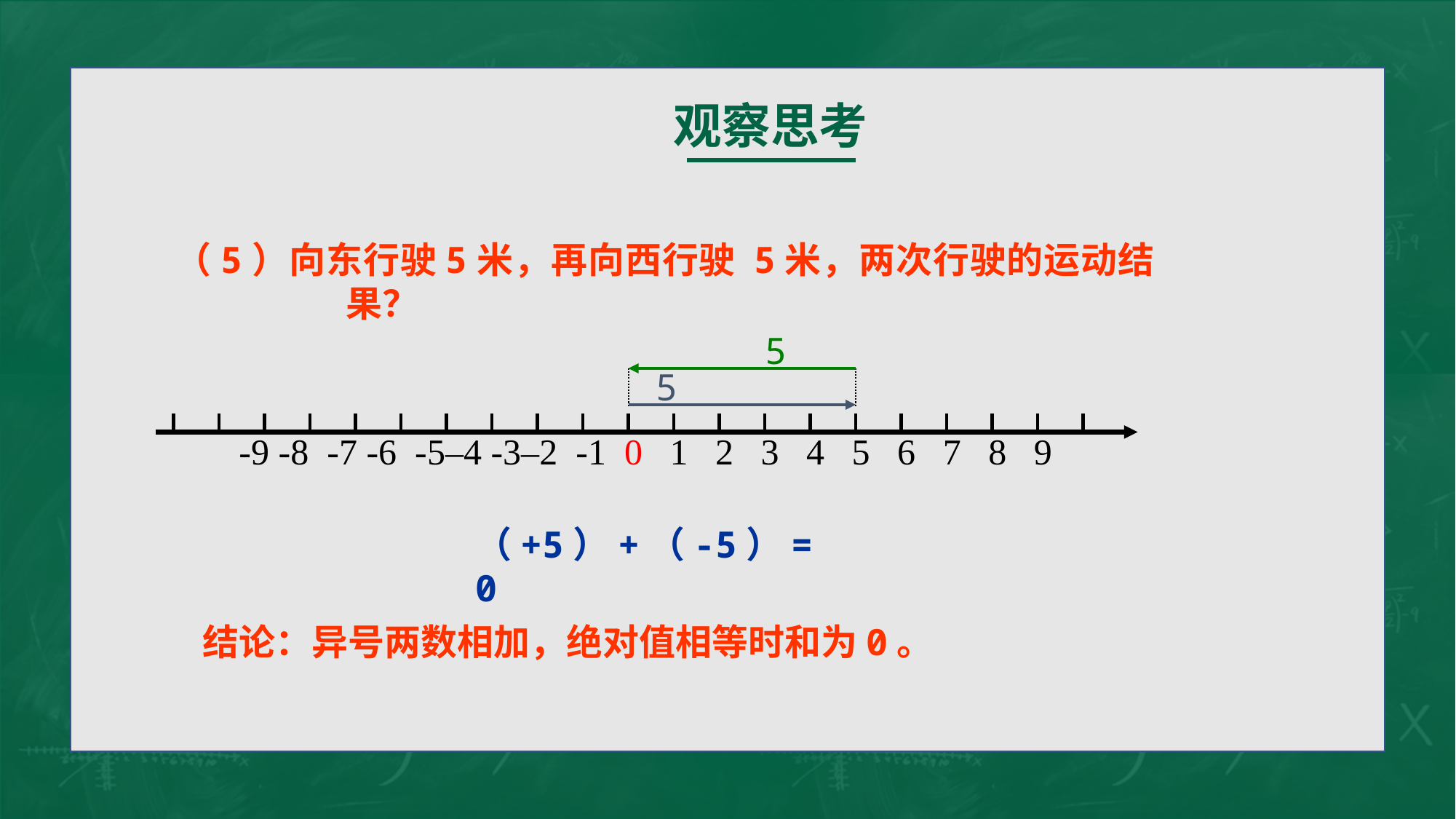

观察思考
（5）向东行驶5米，再向西行驶 5米，两次行驶的运动结果？
5
5
    -9 -8  -7 -6  -5–4 -3–2  -1  0   1   2   3   4   5   6   7   8   9
（+5）+（-5）= 0

结论：异号两数相加，绝对值相等时和为0。